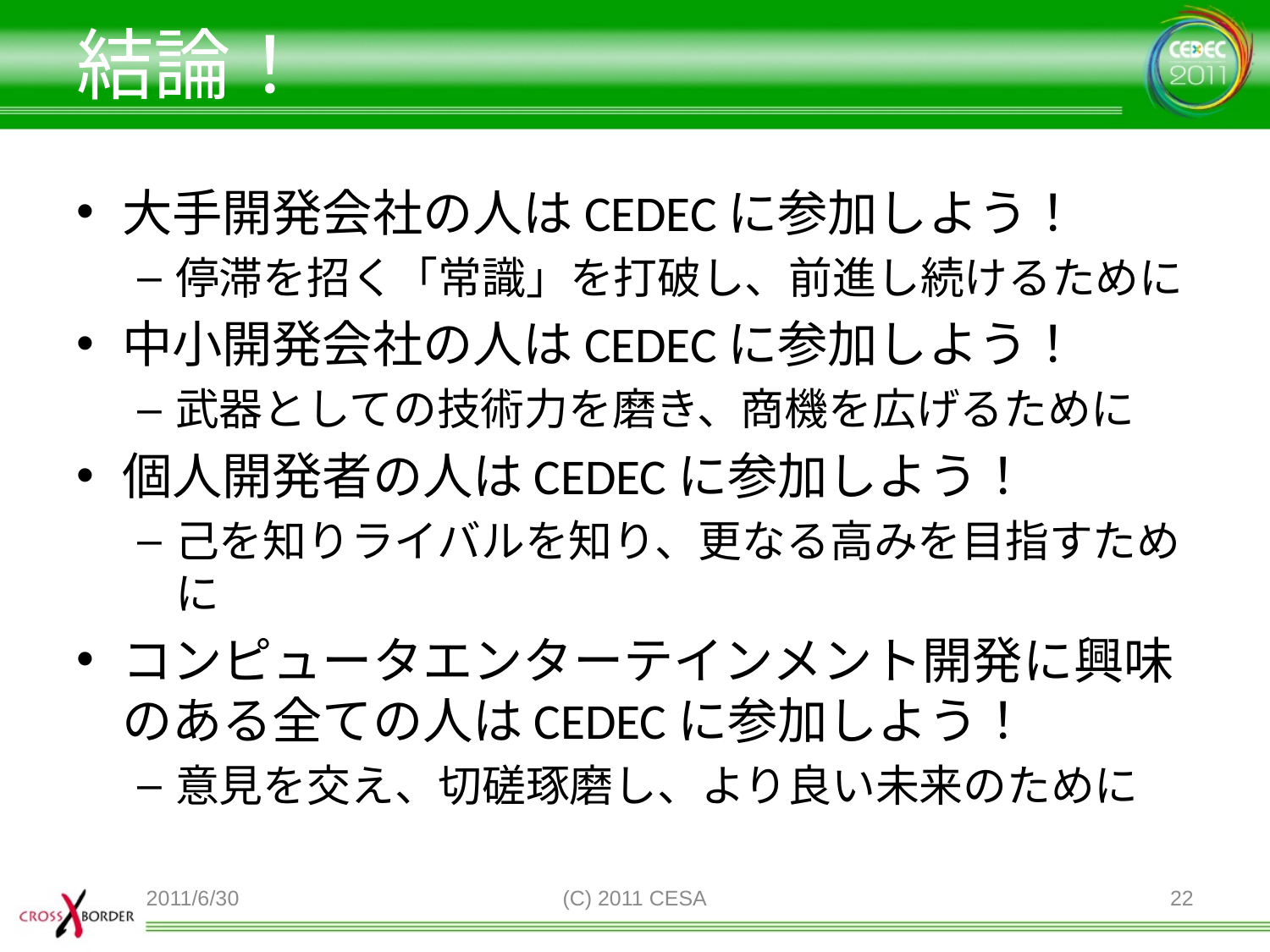

# 結論！
大手開発会社の人はCEDECに参加しよう！
停滞を招く「常識」を打破し、前進し続けるために
中小開発会社の人はCEDECに参加しよう！
武器としての技術力を磨き、商機を広げるために
個人開発者の人はCEDECに参加しよう！
己を知りライバルを知り、更なる高みを目指すために
コンピュータエンターテインメント開発に興味のある全ての人はCEDECに参加しよう！
意見を交え、切磋琢磨し、より良い未来のために
2011/6/30
(C) 2011 CESA
22